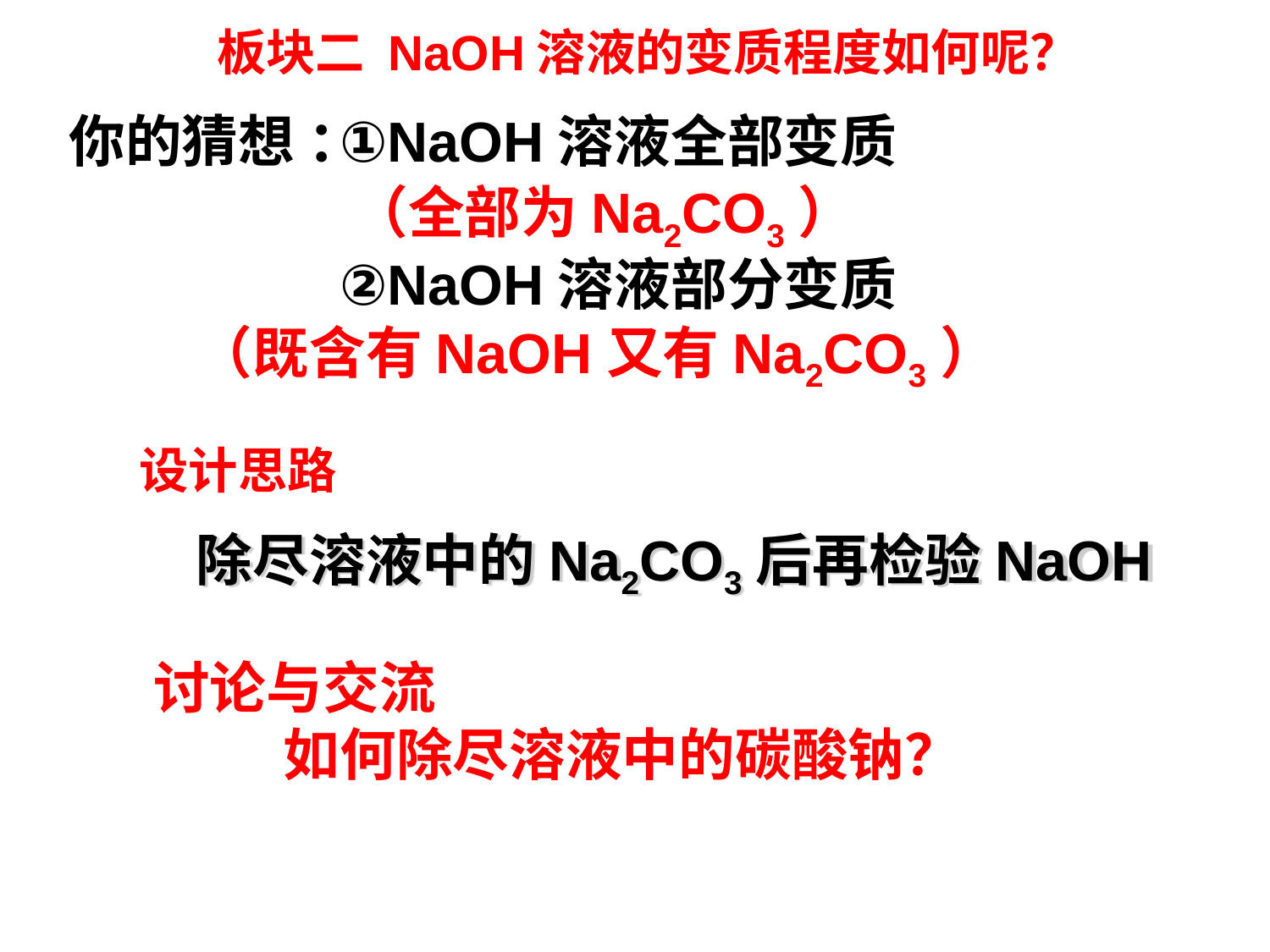

板块二 NaOH溶液的变质程度如何呢？
你的猜想 ：
①NaOH溶液全部变质
（全部为Na2CO3）
②NaOH溶液部分变质
（既含有NaOH又有Na2CO3）
设计思路
除尽溶液中的Na2CO3后再检验NaOH
讨论与交流
         如何除尽溶液中的碳酸钠？